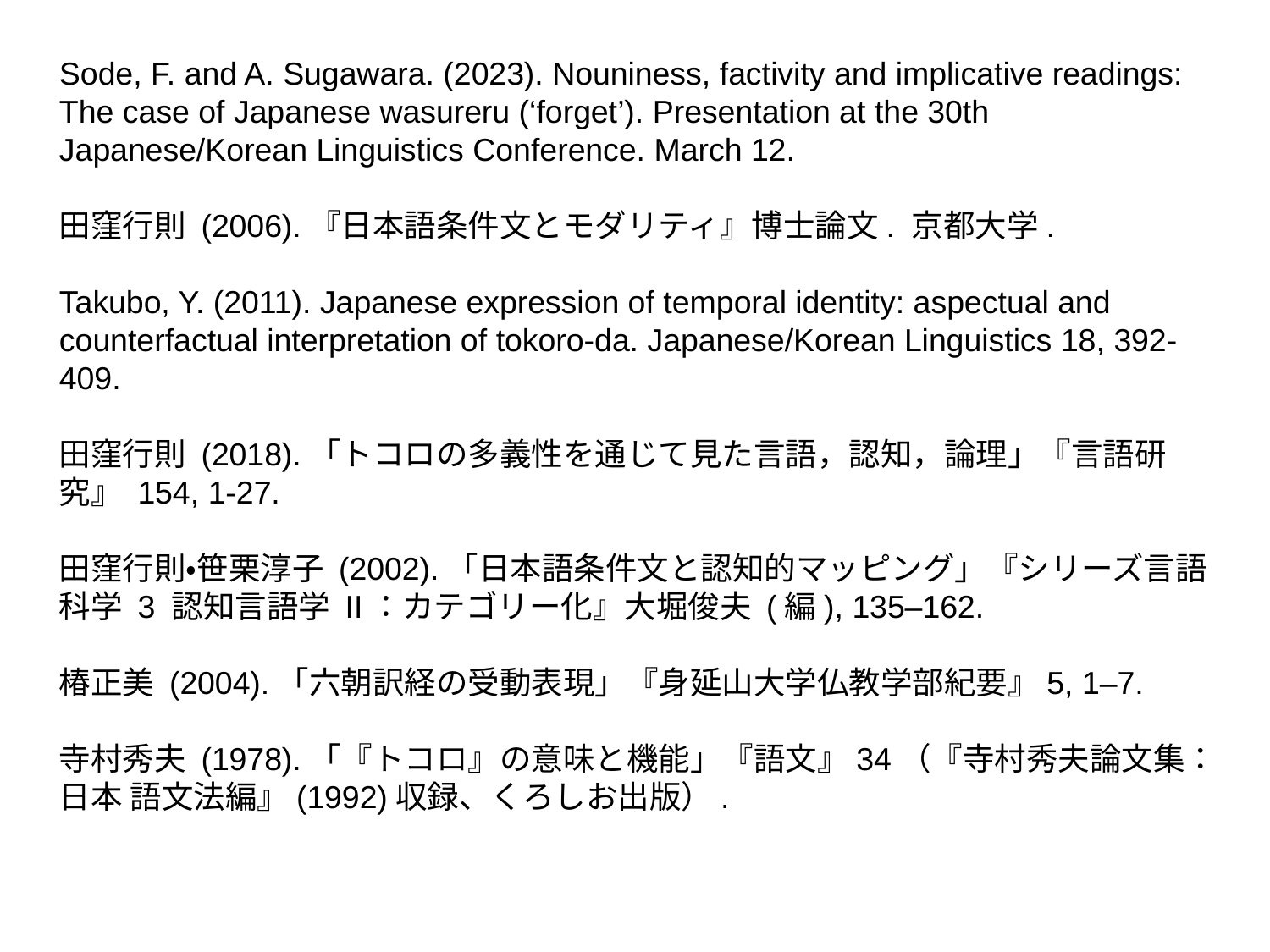

Sode, F. and A. Sugawara. (2023). Nouniness, factivity and implicative readings: The case of Japanese wasureru (‘forget’). Presentation at the 30th Japanese/Korean Linguistics Conference. March 12.

⽥窪⾏則 (2006).『⽇本語条件⽂とモダリティ』博⼠論⽂. 京都⼤学.

Takubo, Y. (2011). Japanese expression of temporal identity: aspectual and counterfactual interpretation of tokoro-da. Japanese/Korean Linguistics 18, 392-409.

⽥窪⾏則 (2018).「トコロの多義性を通じて⾒た⾔語，認知，論理」『⾔語研究』 154, 1-27.

⽥窪⾏則・笹栗淳⼦ (2002).「⽇本語条件⽂と認知的マッピング」『シリーズ⾔語 科学 3 認知⾔語学 II：カテゴリー化』⼤堀俊夫 (編), 135–162.

椿正美 (2004).「六朝訳経の受動表現」『⾝延⼭⼤学仏教学部紀要』5, 1–7.

寺村秀夫 (1978).「『トコロ』の意味と機能」『語⽂』34（『寺村秀夫論⽂集：⽇本 語⽂法編』(1992)収録、くろしお出版）.